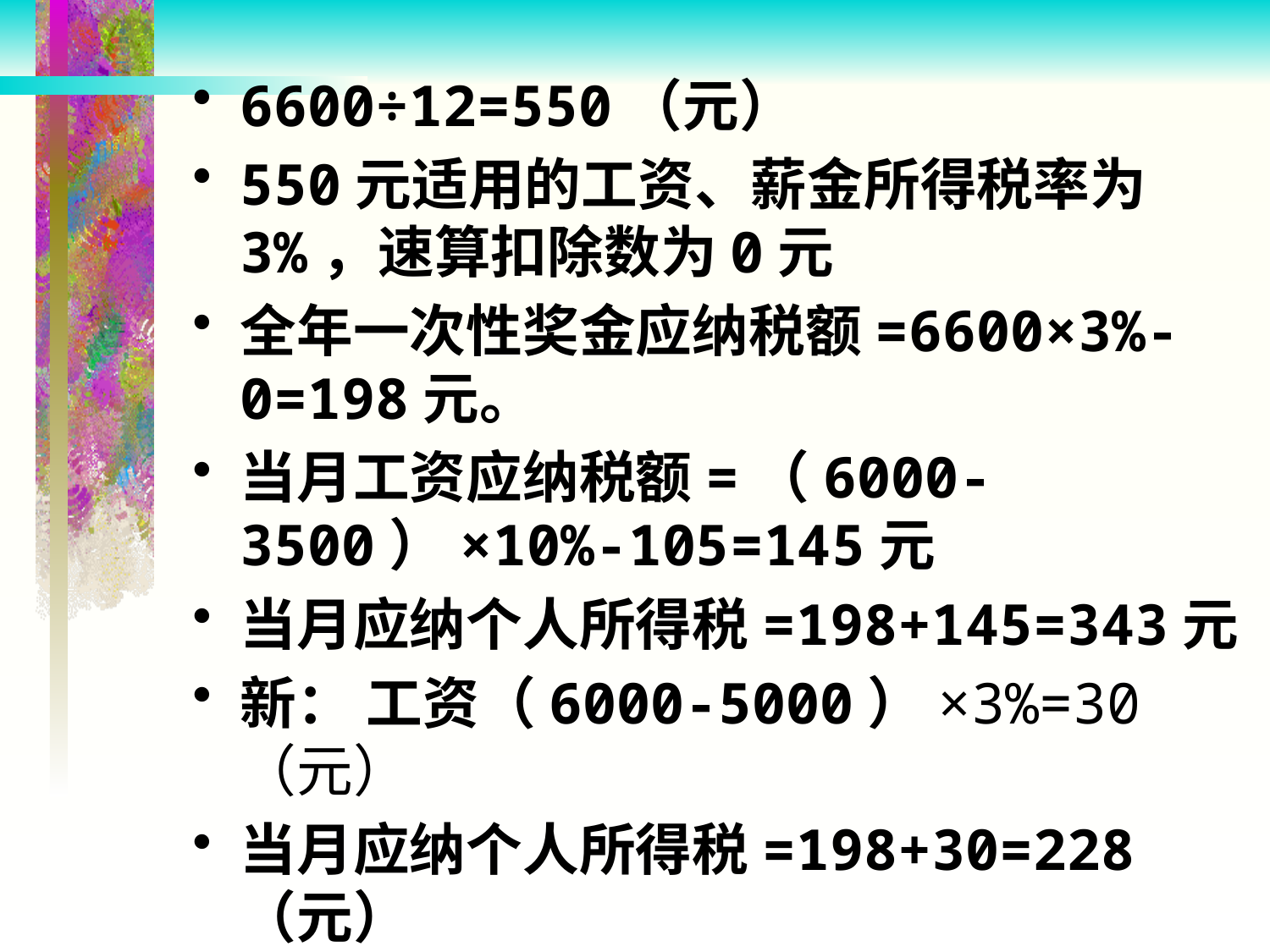

6600÷12=550（元）
550元适用的工资、薪金所得税率为3%，速算扣除数为0元
全年一次性奖金应纳税额=6600×3%-0=198元。
当月工资应纳税额=（6000-3500）×10%-105=145元
当月应纳个人所得税=198+145=343元
新： 工资（6000-5000）×3%=30（元）
当月应纳个人所得税=198+30=228（元）